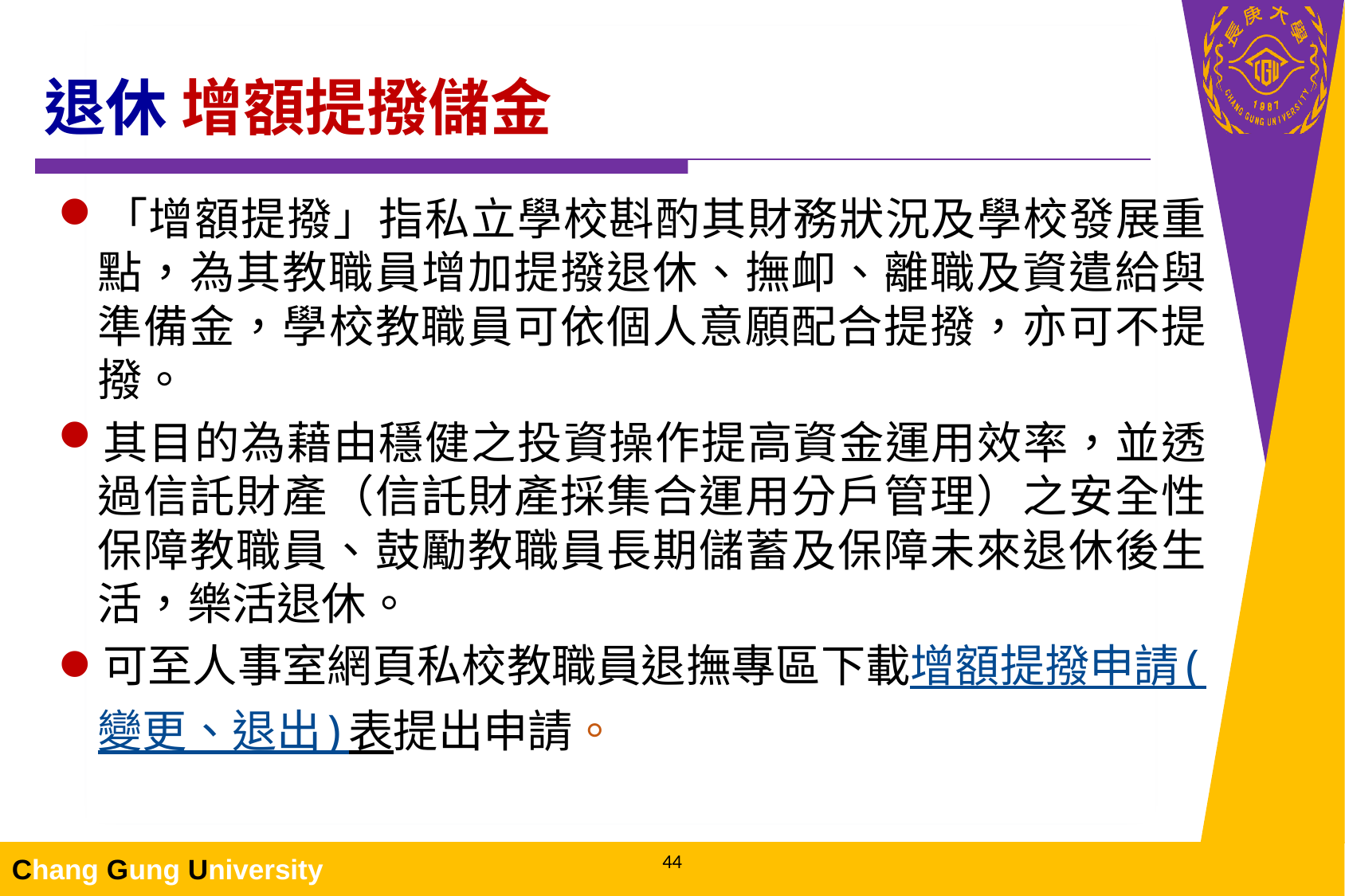

# 退休 增額提撥儲金
「增額提撥」指私立學校斟酌其財務狀況及學校發展重點，為其教職員增加提撥退休、撫卹、離職及資遣給與準備金，學校教職員可依個人意願配合提撥，亦可不提撥。
其目的為藉由穩健之投資操作提高資金運用效率，並透過信託財產（信託財產採集合運用分戶管理）之安全性保障教職員、鼓勵教職員長期儲蓄及保障未來退休後生活，樂活退休。
可至人事室網頁私校教職員退撫專區下載增額提撥申請(變更、退出)表提出申請。

44